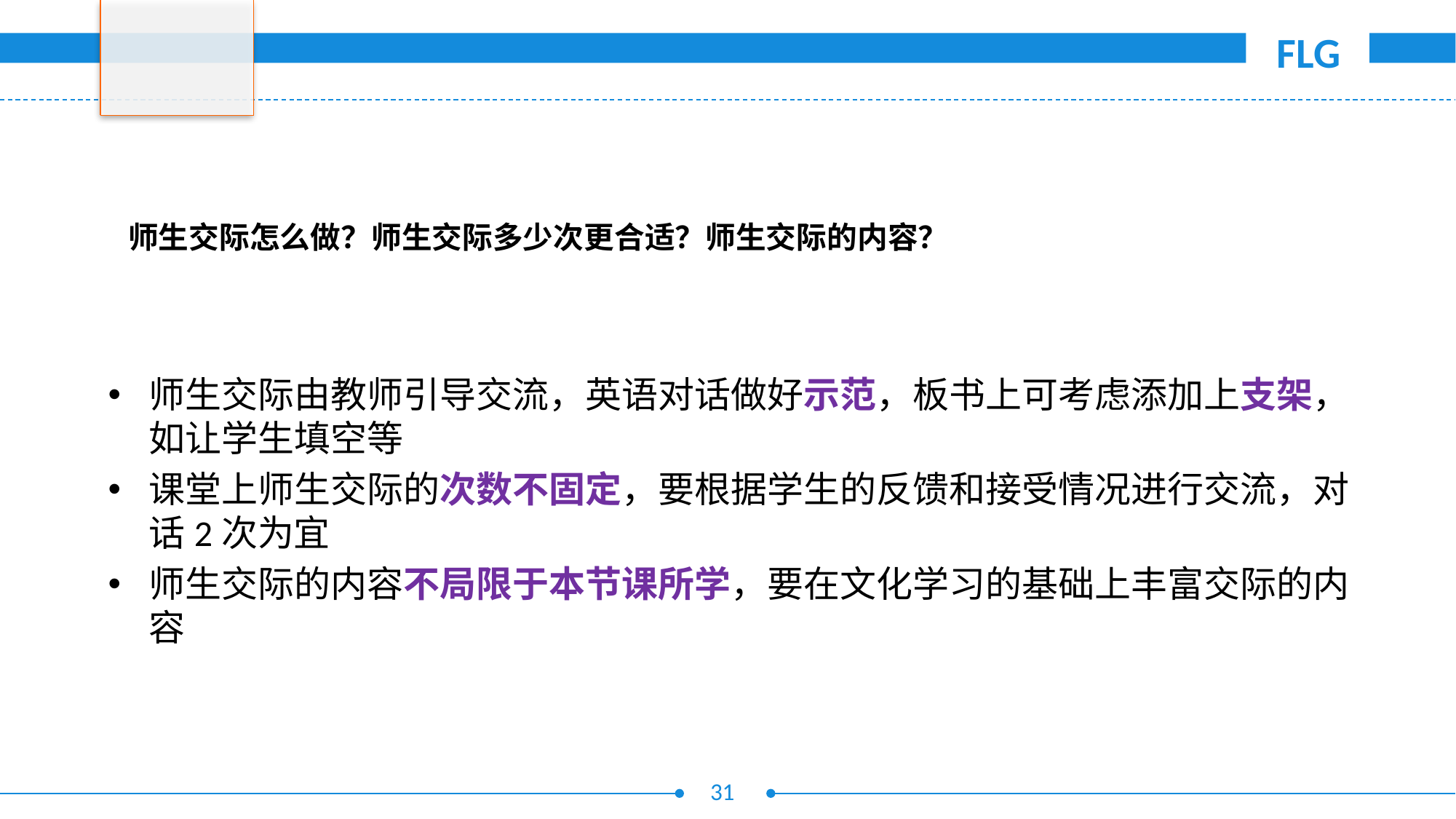

师生交际怎么做？师生交际多少次更合适？师生交际的内容？
师生交际由教师引导交流，英语对话做好示范，板书上可考虑添加上支架，如让学生填空等
课堂上师生交际的次数不固定，要根据学生的反馈和接受情况进行交流，对话2次为宜
师生交际的内容不局限于本节课所学，要在文化学习的基础上丰富交际的内容